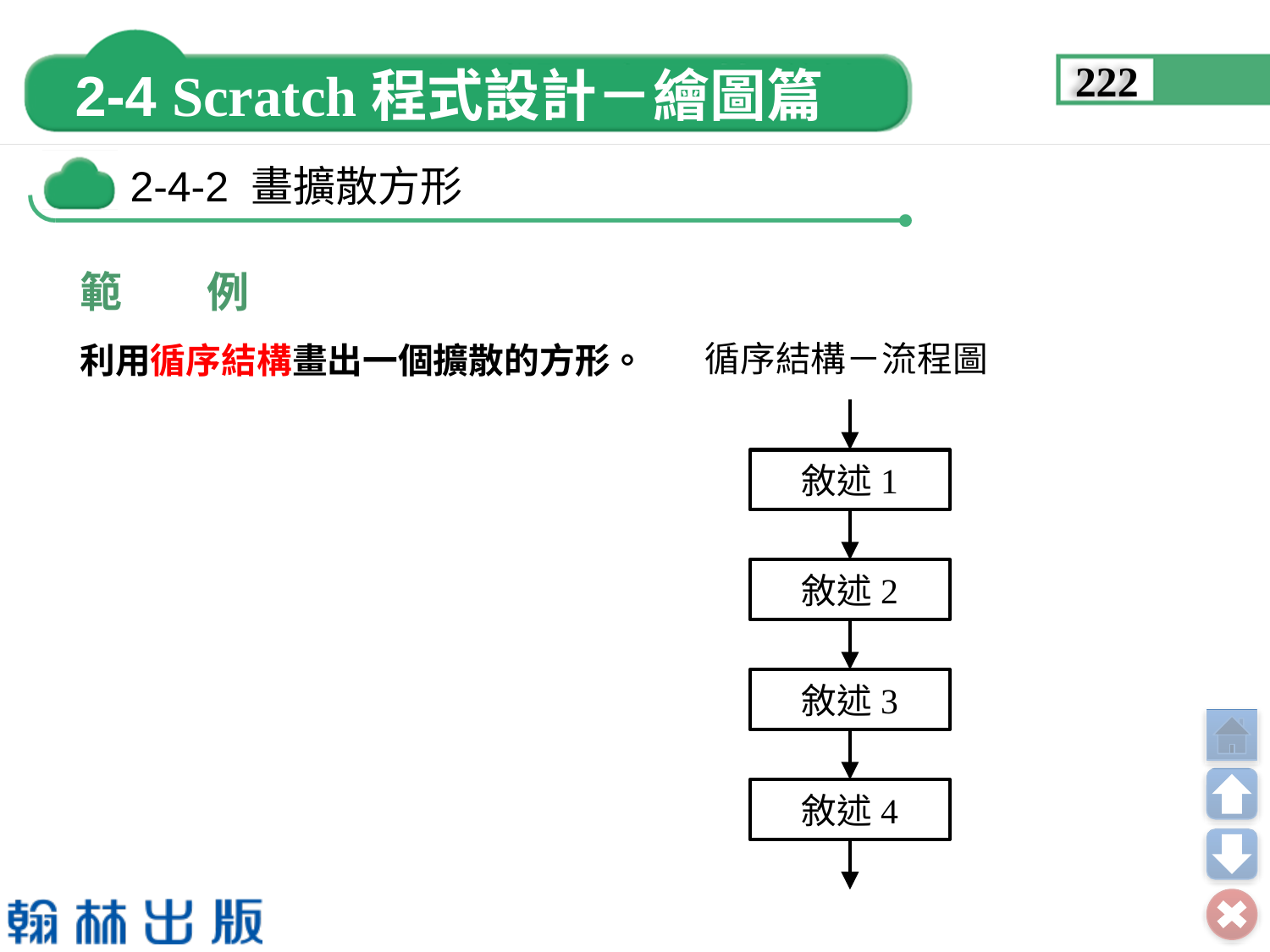

222
範　　例
利用循序結構畫出一個擴散的方形。
循序結構－流程圖
敘述1
敘述2
敘述3
敘述4